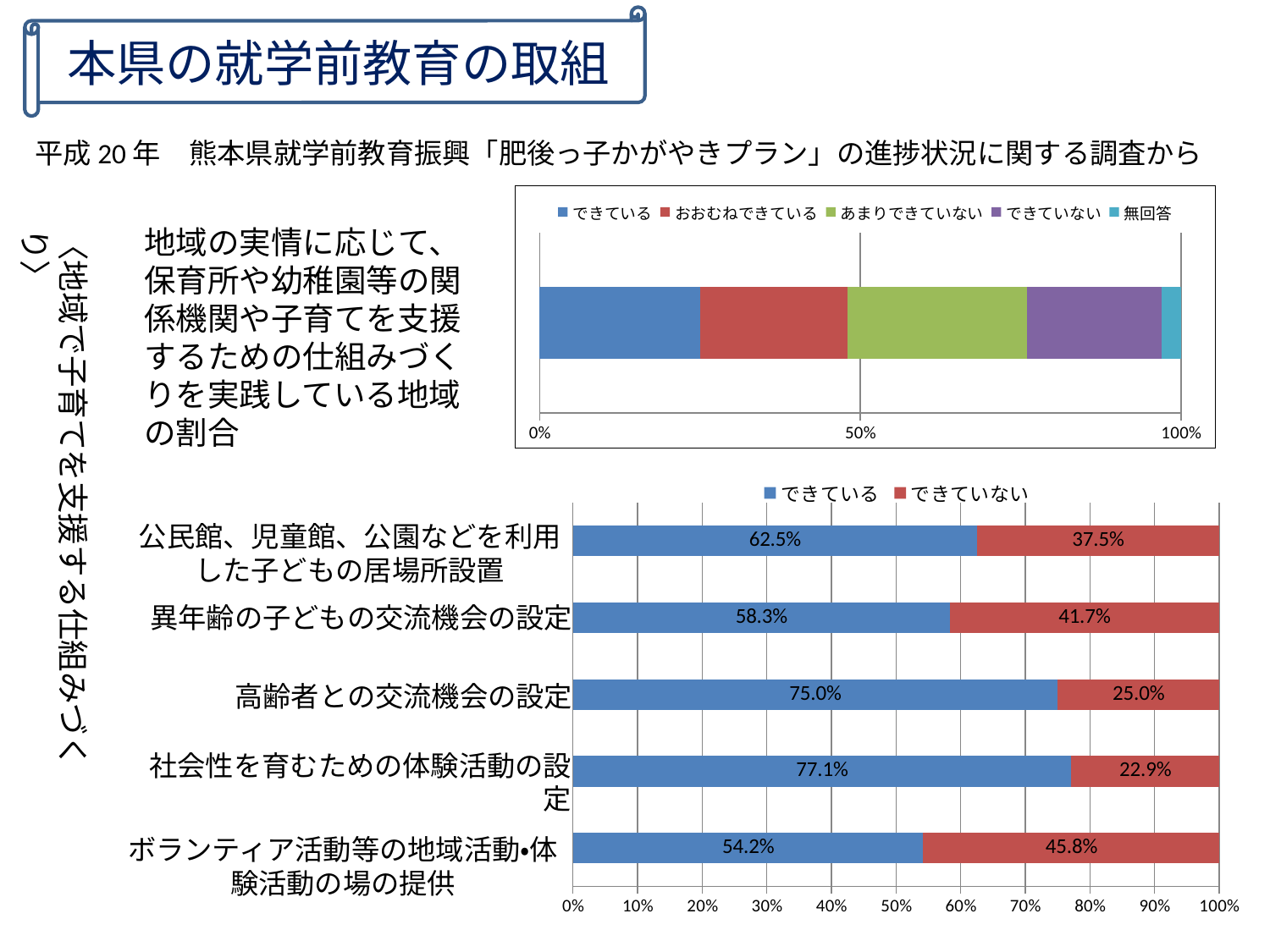

本県の就学前教育の取組
平成20年　熊本県就学前教育振興「肥後っ子かがやきプラン」の進捗状況に関する調査から

### Chart

| Category | できている | おおむねできている | あまりできていない | できていない | 無回答 |
|---|---|---|---|---|---|
〈地域で子育てを支援する仕組みづくり〉
地域の実情に応じて、保育所や幼稚園等の関係機関や子育てを支援するための仕組みづくりを実践している地域の割合

### Chart

| Category | できている | できていない |
|---|---|---|
公民館、児童館、公園などを利用した子どもの居場所設置
異年齢の子どもの交流機会の設定
高齢者との交流機会の設定
社会性を育むための体験活動の設定
ボランティア活動等の地域活動・体験活動の場の提供